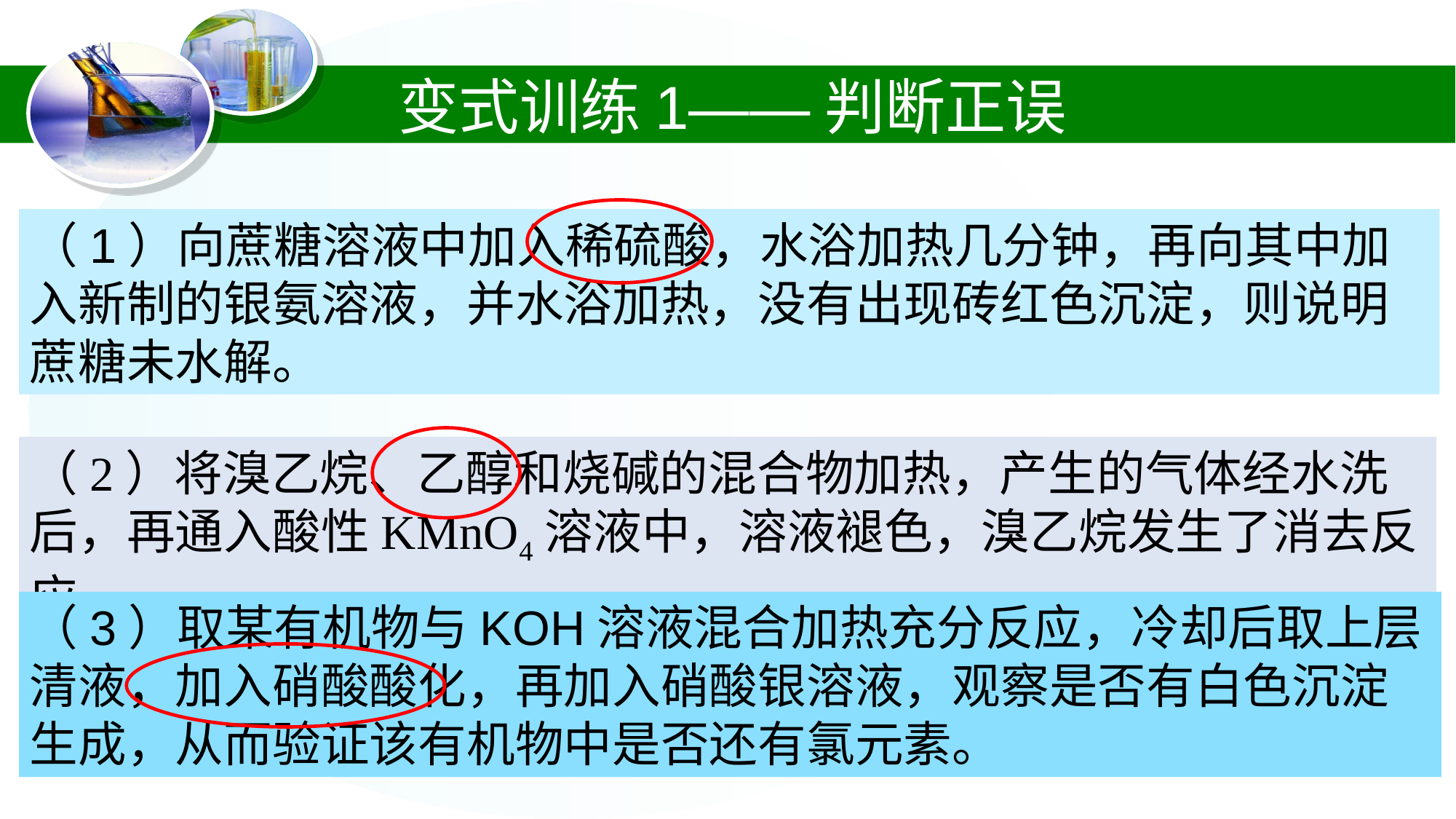

变式训练1——判断正误

（1）向蔗糖溶液中加入稀硫酸，水浴加热几分钟，再向其中加入新制的银氨溶液，并水浴加热，没有出现砖红色沉淀，则说明蔗糖未水解。

（2）将溴乙烷、乙醇和烧碱的混合物加热，产生的气体经水洗后，再通入酸性KMnO4溶液中，溶液褪色，溴乙烷发生了消去反应。
（3）取某有机物与KOH溶液混合加热充分反应，冷却后取上层清液，加入硝酸酸化，再加入硝酸银溶液，观察是否有白色沉淀生成，从而验证该有机物中是否还有氯元素。